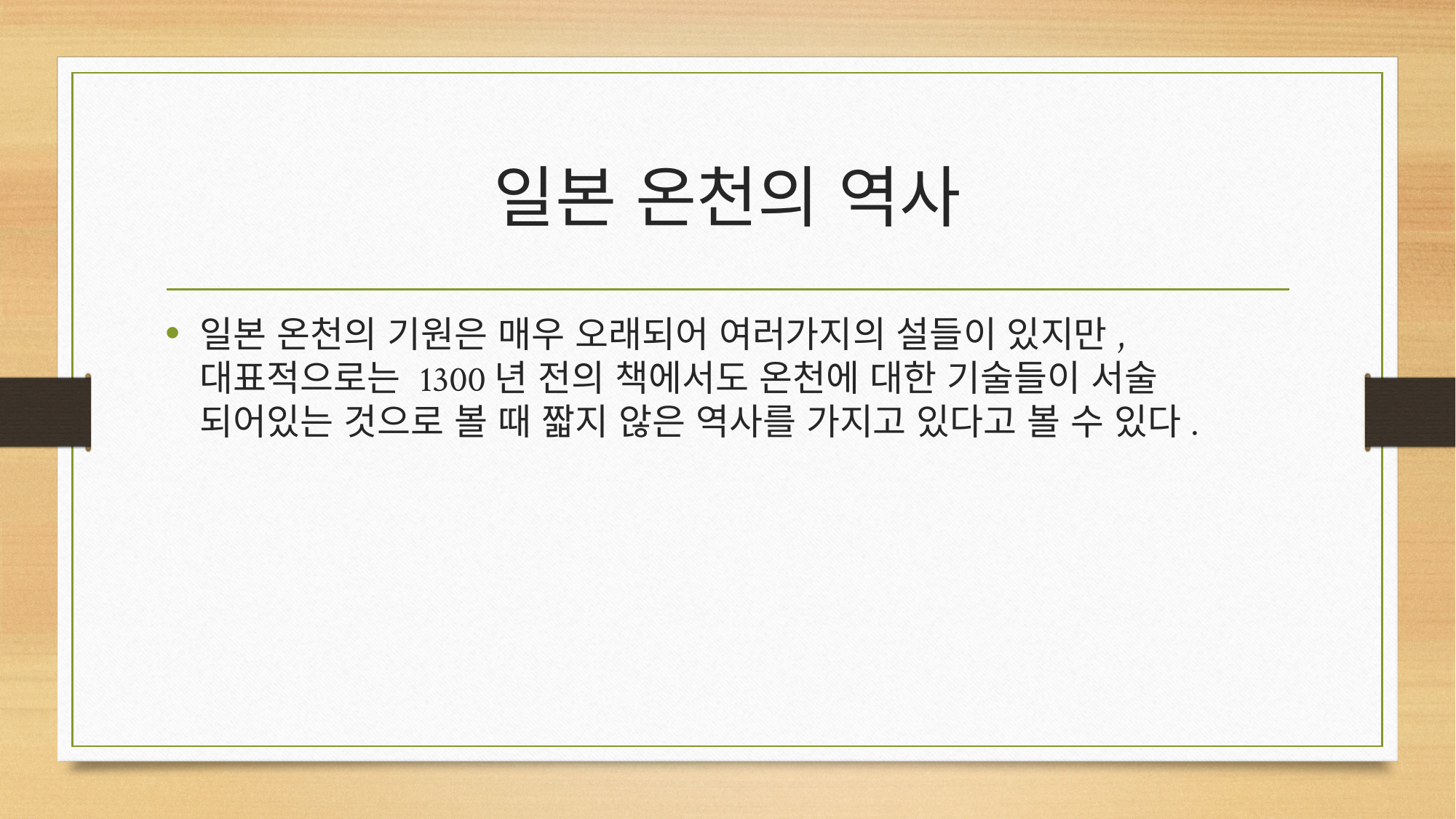

# 일본 온천의 역사
일본 온천의 기원은 매우 오래되어 여러가지의 설들이 있지만, 대표적으로는 1300년 전의 책에서도 온천에 대한 기술들이 서술 되어있는 것으로 볼 때 짧지 않은 역사를 가지고 있다고 볼 수 있다.